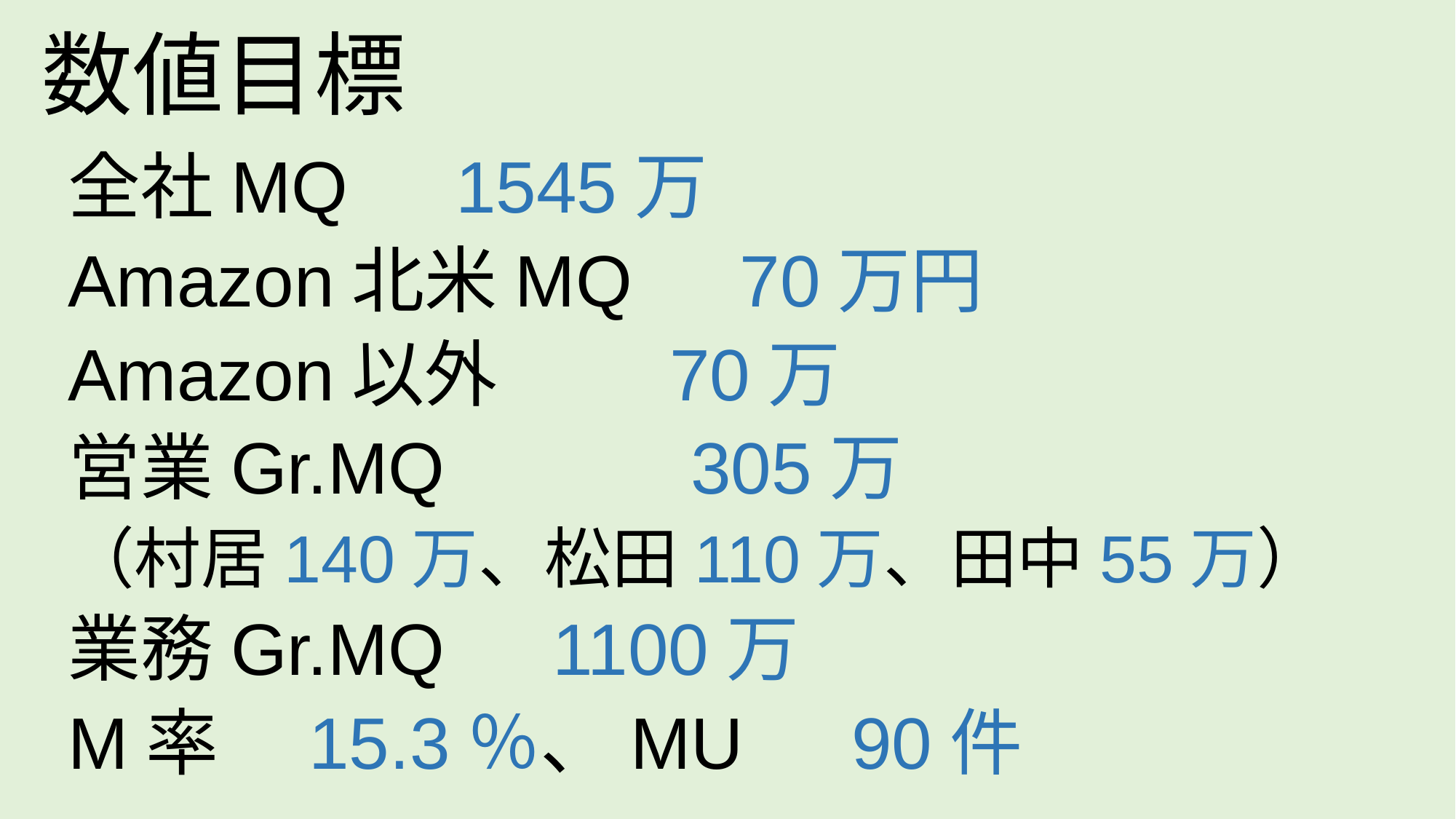

# 数値目標
全社MQ　1545万
Amazon北米MQ　70万円
Amazon以外　     70万
営業Gr.MQ　　    305万
（村居140万、松田110万、田中55万）
業務Gr.MQ　1100万
M率　15.3％、MU　90件